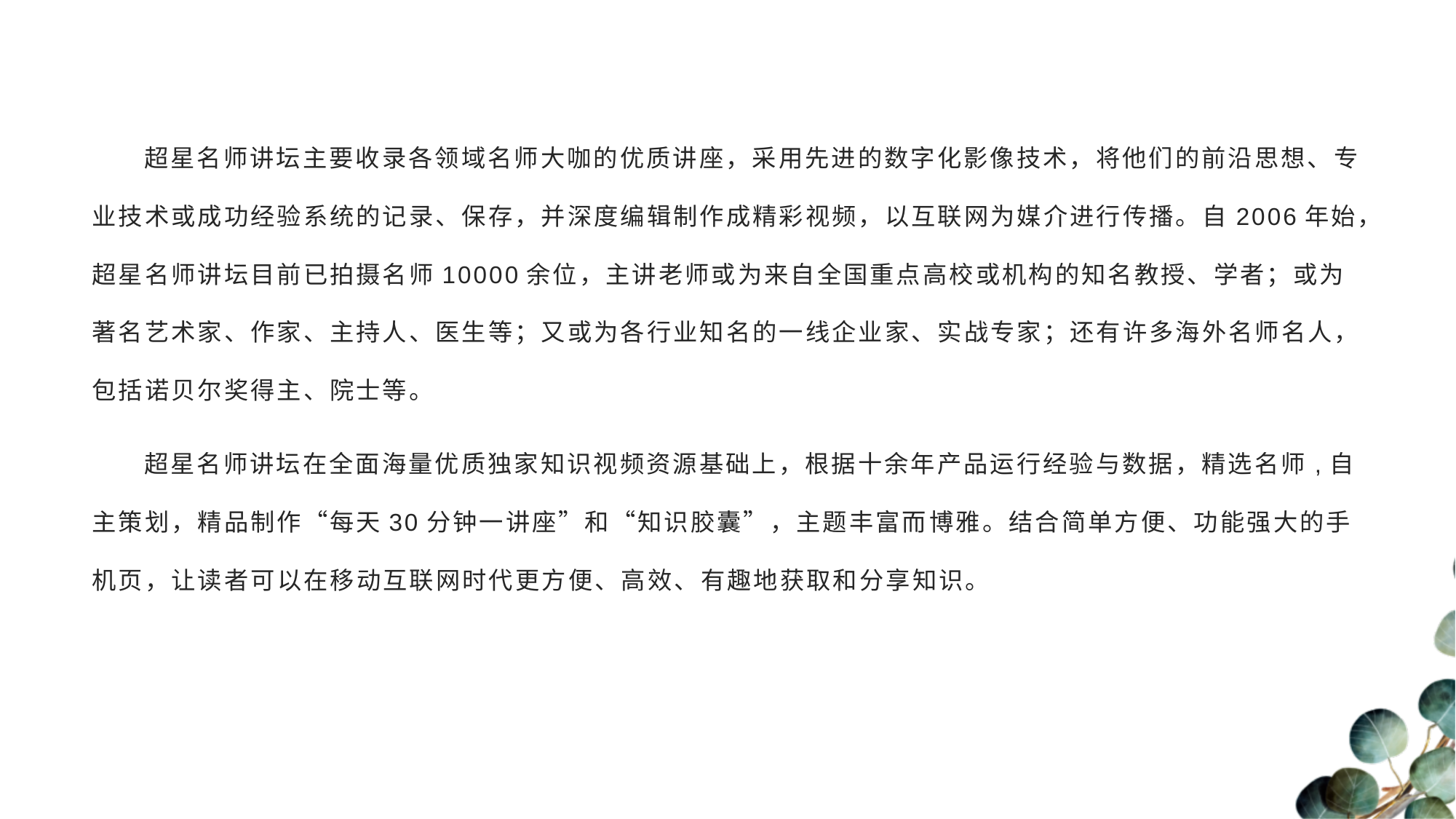

#
      超星名师讲坛主要收录各领域名师大咖的优质讲座，采用先进的数字化影像技术，将他们的前沿思想、专业技术或成功经验系统的记录、保存，并深度编辑制作成精彩视频，以互联网为媒介进行传播。自2006年始，超星名师讲坛目前已拍摄名师10000余位，主讲老师或为来自全国重点高校或机构的知名教授、学者；或为著名艺术家、作家、主持人、医生等；又或为各行业知名的一线企业家、实战专家；还有许多海外名师名人，包括诺贝尔奖得主、院士等。
      超星名师讲坛在全面海量优质独家知识视频资源基础上，根据十余年产品运行经验与数据，精选名师,自主策划，精品制作“每天30分钟一讲座”和“知识胶囊”，主题丰富而博雅。结合简单方便、功能强大的手机页，让读者可以在移动互联网时代更方便、高效、有趣地获取和分享知识。